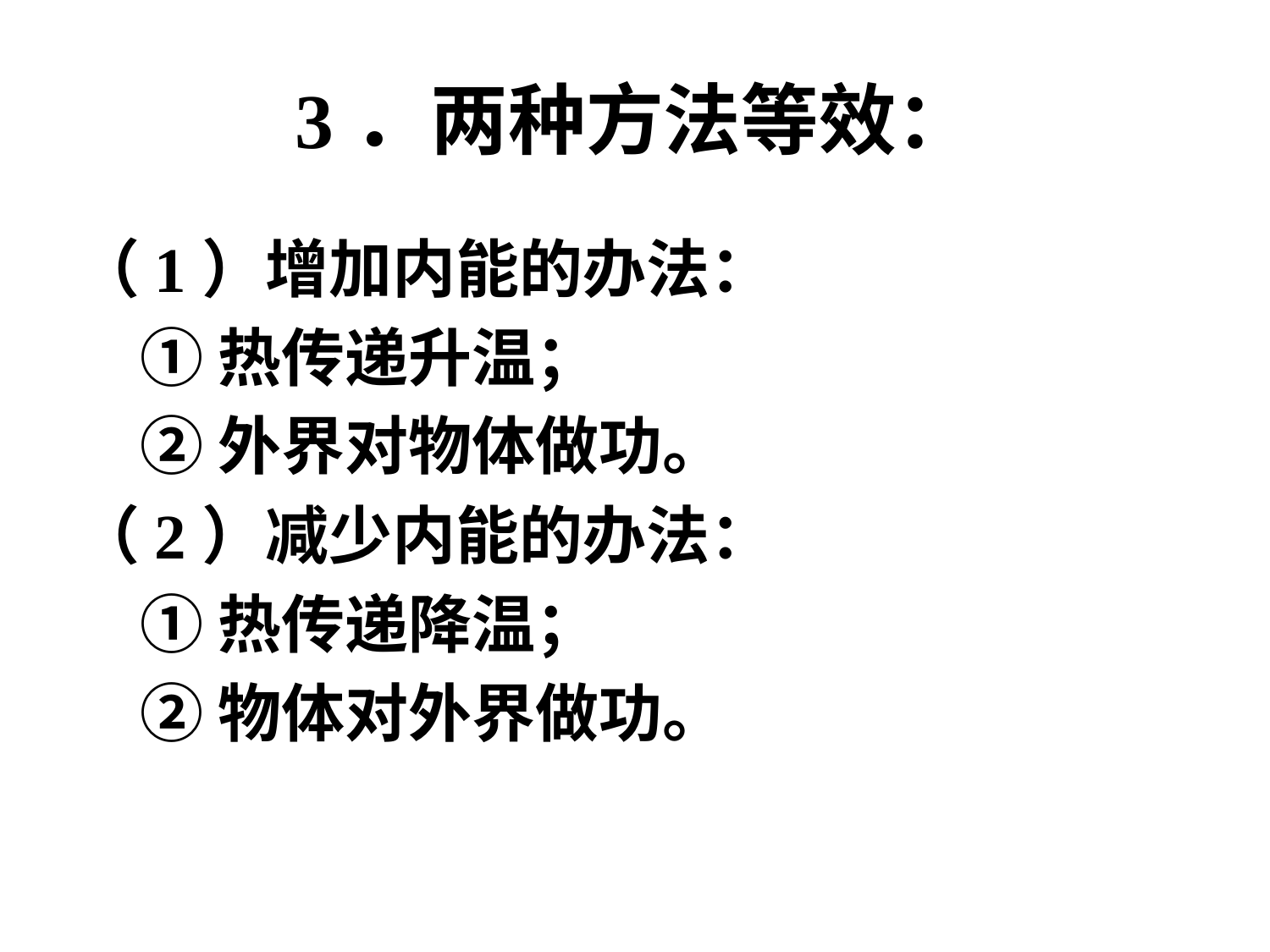

# 3．两种方法等效：
（1）增加内能的办法：
①热传递升温；
②外界对物体做功。
（2）减少内能的办法：
①热传递降温；
②物体对外界做功。